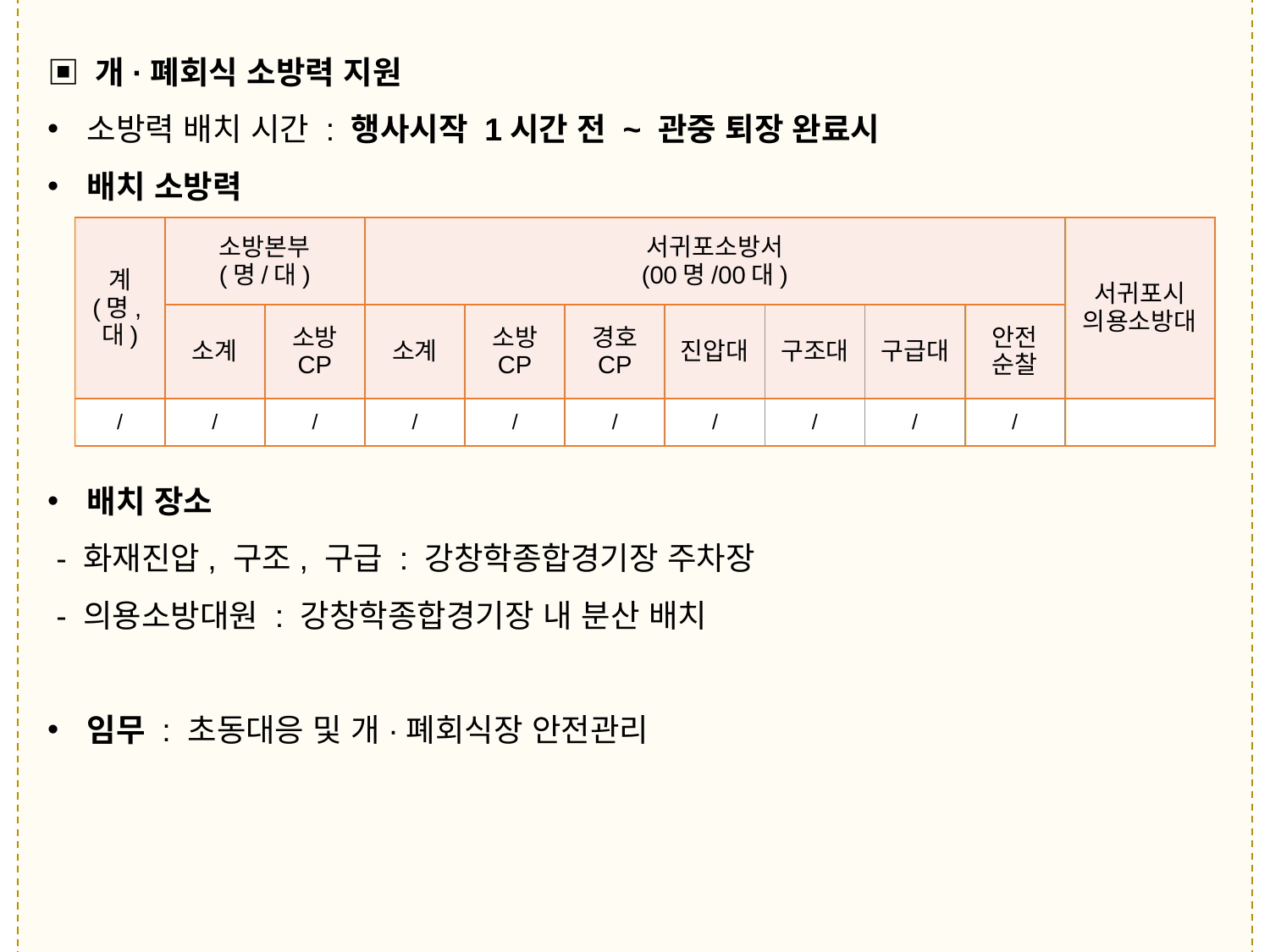

▣ 개·폐회식 소방력 지원
소방력 배치 시간 : 행사시작 1시간 전 ~ 관중 퇴장 완료시
배치 소방력
| 계 (명,대) | 소방본부 (명/대) |  | 서귀포소방서 (00명/00대) |  |  |  |  |  |  | 서귀포시 의용소방대 |
| --- | --- | --- | --- | --- | --- | --- | --- | --- | --- | --- |
|  | 소계 | 소방 CP | 소계 | 소방 CP | 경호 CP | 진압대 | 구조대 | 구급대 | 안전 순찰 |  |
| / | / | / | / | / | / | / | / | / | / |  |
배치 장소
 - 화재진압, 구조, 구급 : 강창학종합경기장 주차장
 - 의용소방대원 : 강창학종합경기장 내 분산 배치

임무 : 초동대응 및 개·폐회식장 안전관리